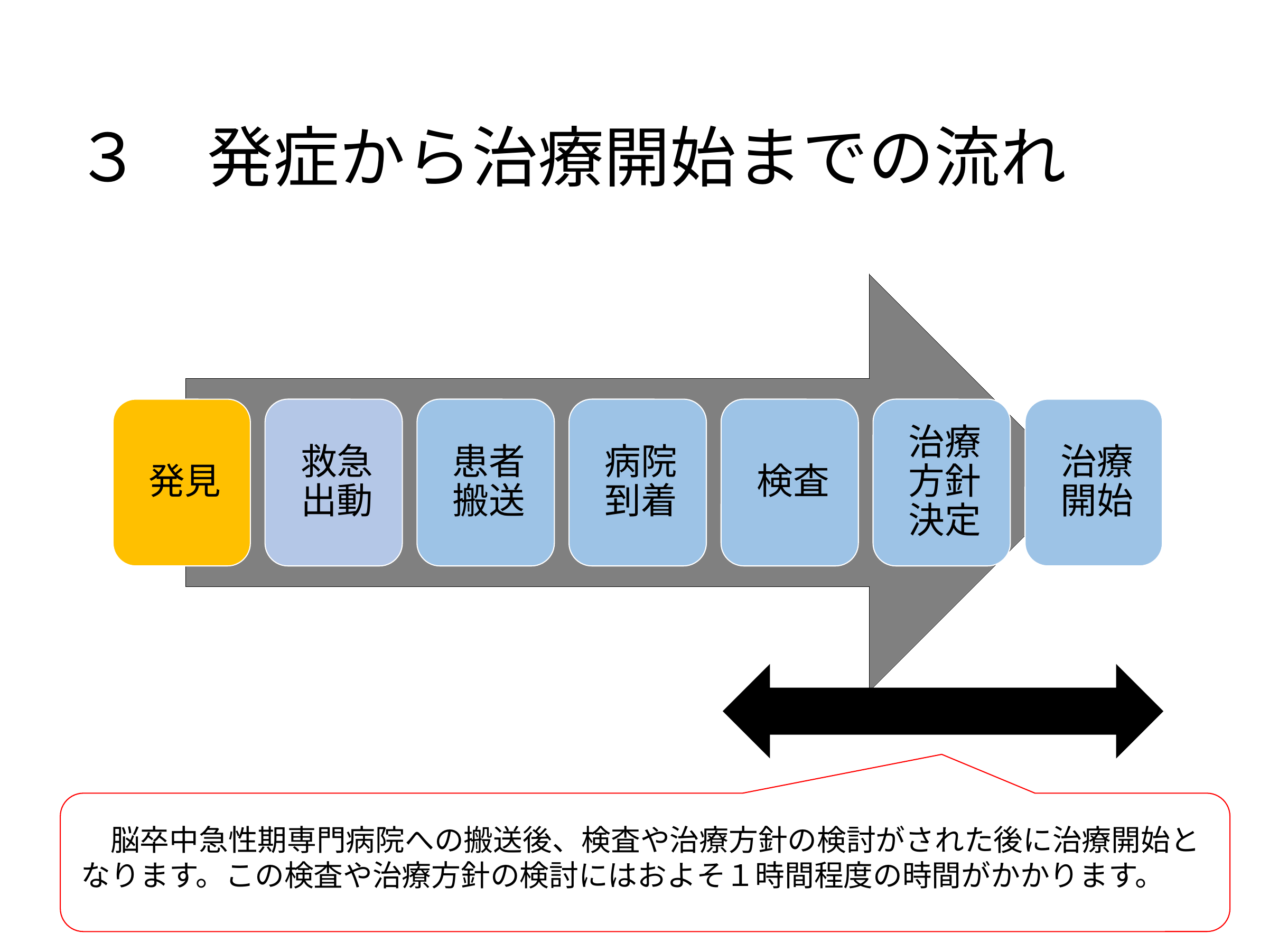

３　発症から治療開始までの流れ
発見
救急出動
患者搬送
病院到着
検査
治療方針決定
治療開始

　脳卒中急性期専門病院への搬送後、検査や治療方針の検討がされた後に治療開始となります。この検査や治療方針の検討にはおよそ１時間程度の時間がかかります。